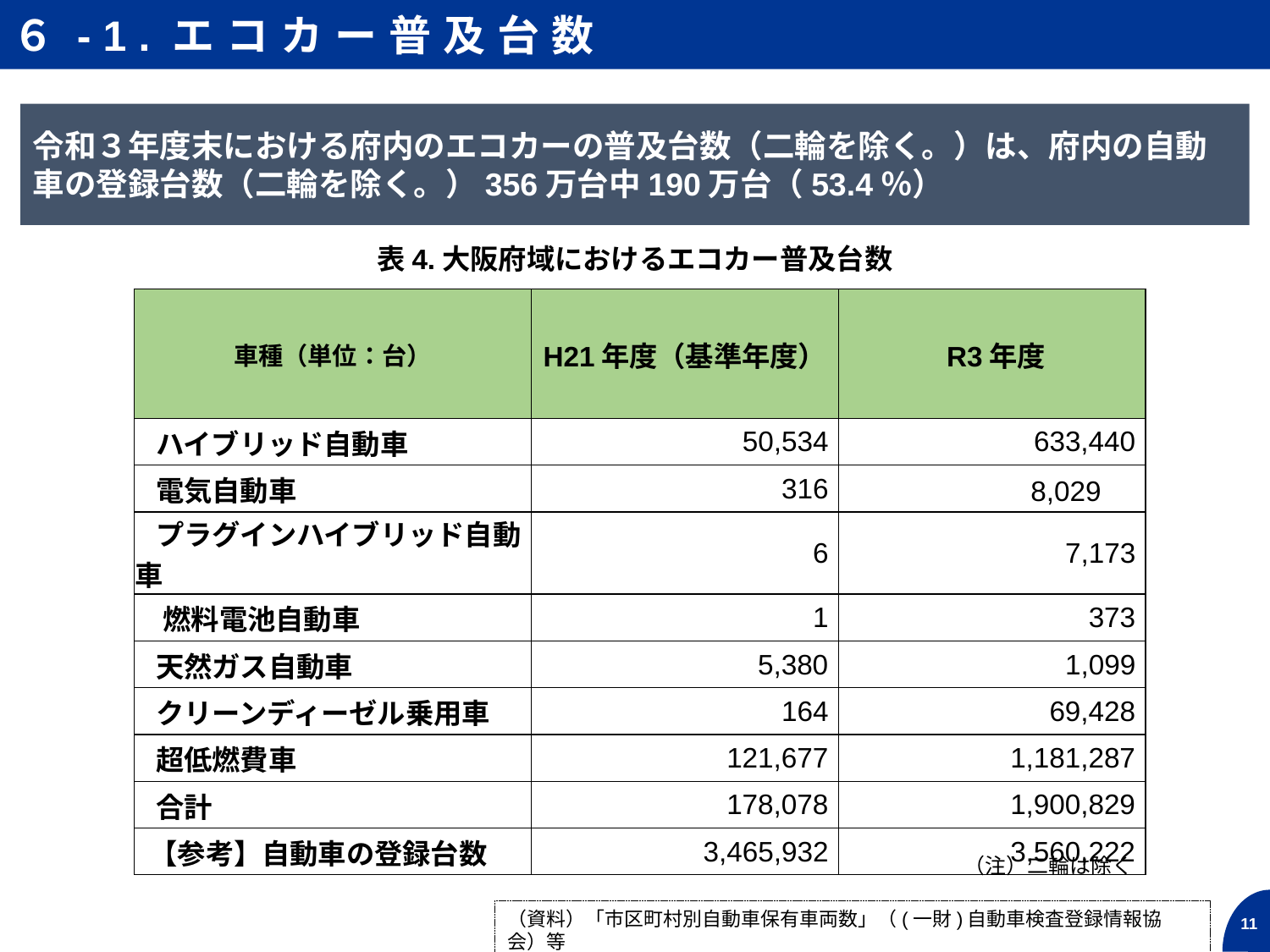

６-1.エコカー普及台数
令和３年度末における府内のエコカーの普及台数（二輪を除く。）は、府内の自動車の登録台数（二輪を除く。）356万台中190万台（53.4％）
表4.大阪府域におけるエコカー普及台数
| 車種（単位：台） | H21年度（基準年度） | R3年度 |
| --- | --- | --- |
| ハイブリッド自動車 | 50,534 | 633,440 |
| 電気自動車 | 316 | 8,029 |
| プラグインハイブリッド自動車 | 6 | 7,173 |
| 燃料電池自動車 | 1 | 373 |
| 天然ガス自動車 | 5,380 | 1,099 |
| クリーンディーゼル乗用車 | 164 | 69,428 |
| 超低燃費車 | 121,677 | 1,181,287 |
| 合計 | 178,078 | 1,900,829 |
| 【参考】自動車の登録台数 | 3,465,932 | 3,560,222 |
（注）二輪は除く
（資料）「市区町村別自動車保有車両数」（(一財)自動車検査登録情報協会）等